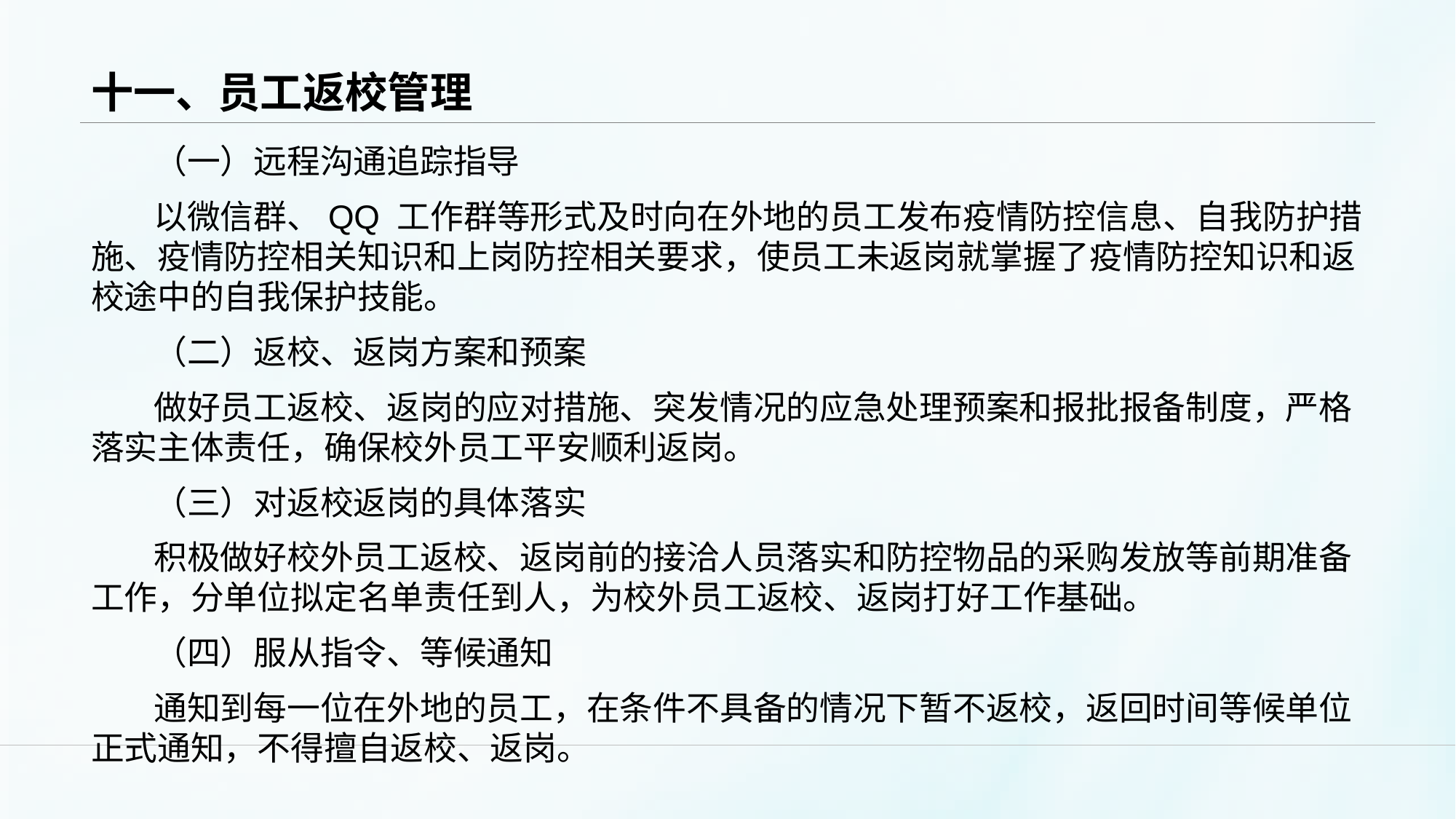

# 十一、员工返校管理
（一）远程沟通追踪指导
以微信群、QQ 工作群等形式及时向在外地的员工发布疫情防控信息、自我防护措施、疫情防控相关知识和上岗防控相关要求，使员工未返岗就掌握了疫情防控知识和返校途中的自我保护技能。
（二）返校、返岗方案和预案
做好员工返校、返岗的应对措施、突发情况的应急处理预案和报批报备制度，严格落实主体责任，确保校外员工平安顺利返岗。
（三）对返校返岗的具体落实
积极做好校外员工返校、返岗前的接洽人员落实和防控物品的采购发放等前期准备工作，分单位拟定名单责任到人，为校外员工返校、返岗打好工作基础。
（四）服从指令、等候通知
通知到每一位在外地的员工，在条件不具备的情况下暂不返校，返回时间等候单位正式通知，不得擅自返校、返岗。